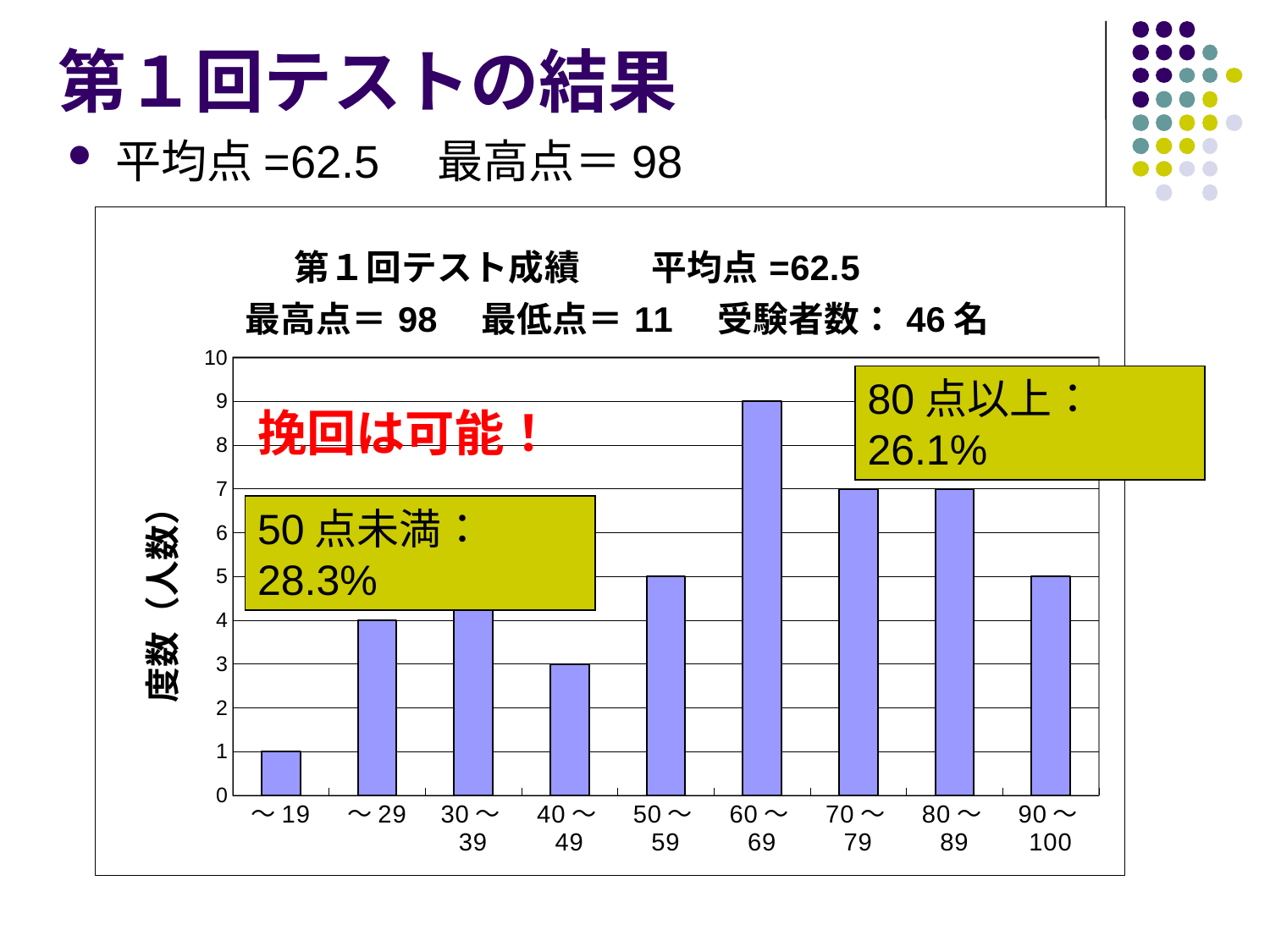

# 第１回テストの結果
平均点=62.5　最高点＝98

### Chart: 第１回テスト成績　　平均点=62.5
最高点＝98　最低点＝11　受験者数：46名

| Category |  |
|---|---|
| ～19 | 1.0 |
| ～29 | 4.0 |
| 30～39 | 5.0 |
| 40～49 | 3.0 |
| 50～59 | 5.0 |
| 60～69 | 9.0 |
| 70～79 | 7.0 |
| 80～89 | 7.0 |
| 90～100 | 5.0 |
80点以上：26.1%
挽回は可能！
50点未満：28.3%